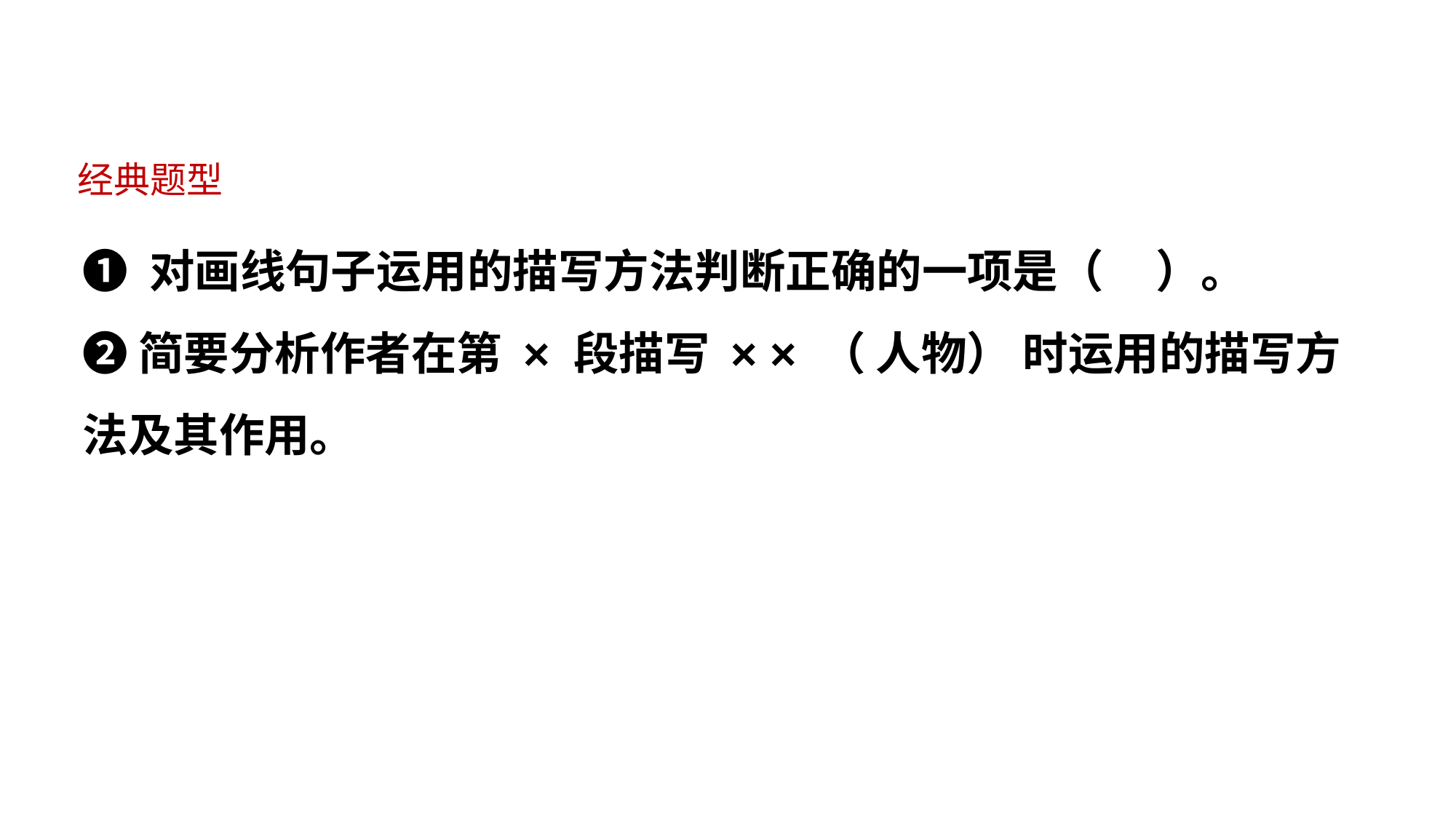

经典题型
❶ 对画线句子运用的描写方法判断正确的一项是（     ）。
❷ 简要分析作者在第 × 段描写 × × （ 人物） 时运用的描写方法及其作用。